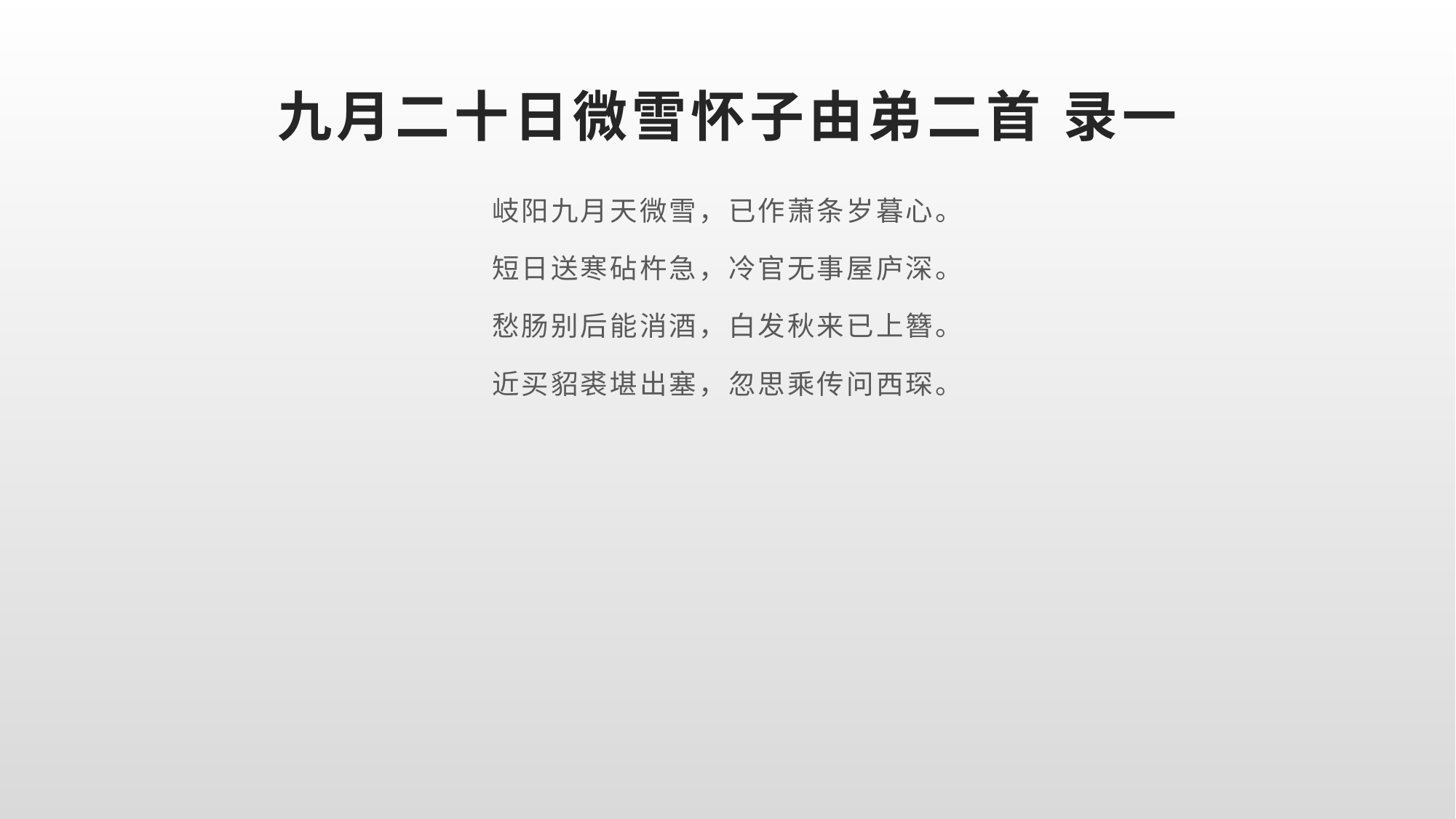

# 九月二十日微雪怀子由弟二首 录一
岐阳九月天微雪，已作萧条岁暮心。
短日送寒砧杵急，冷官无事屋庐深。
愁肠别后能消酒，白发秋来已上簪。
近买貂裘堪出塞，忽思乘传问西琛。